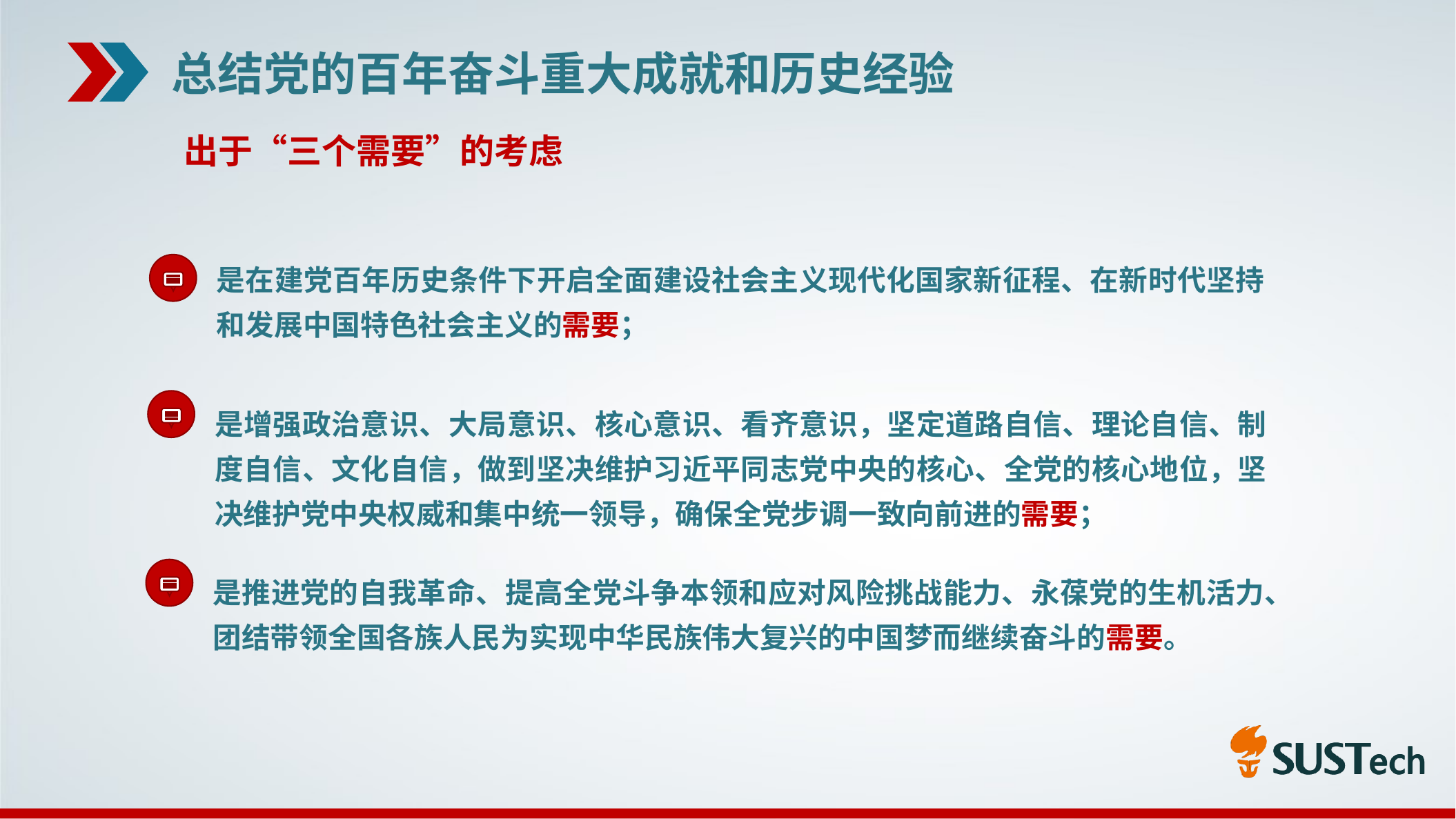

总结党的百年奋斗重大成就和历史经验
出于“三个需要”的考虑
是在建党百年历史条件下开启全面建设社会主义现代化国家新征程、在新时代坚持和发展中国特色社会主义的需要；

是增强政治意识、大局意识、核心意识、看齐意识，坚定道路自信、理论自信、制度自信、文化自信，做到坚决维护习近平同志党中央的核心、全党的核心地位，坚决维护党中央权威和集中统一领导，确保全党步调一致向前进的需要；

是推进党的自我革命、提高全党斗争本领和应对风险挑战能力、永葆党的生机活力、团结带领全国各族人民为实现中华民族伟大复兴的中国梦而继续奋斗的需要。